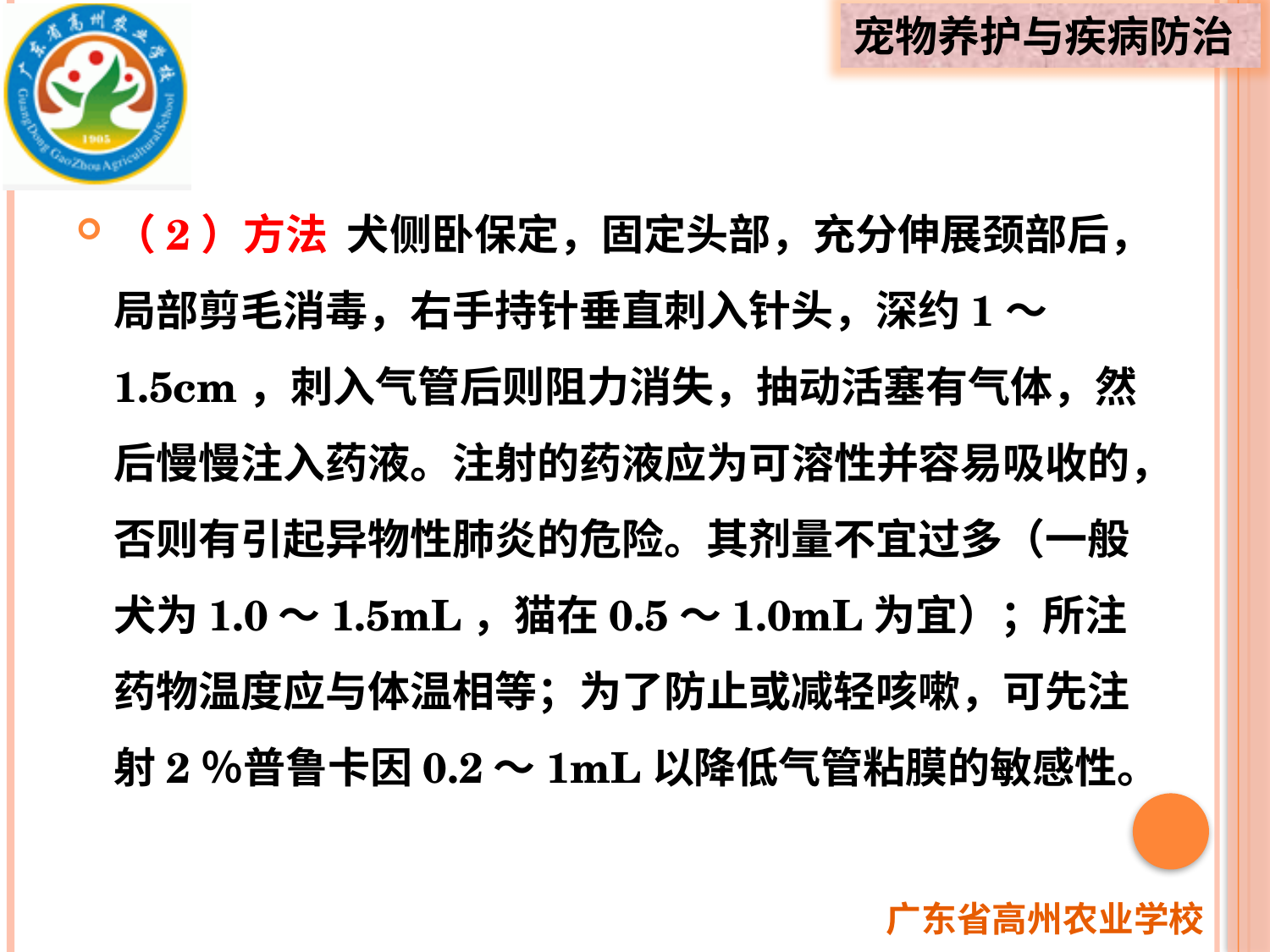

（2）方法  犬侧卧保定，固定头部，充分伸展颈部后，局部剪毛消毒，右手持针垂直刺入针头，深约1～1.5cm，刺入气管后则阻力消失，抽动活塞有气体，然后慢慢注入药液。注射的药液应为可溶性并容易吸收的，否则有引起异物性肺炎的危险。其剂量不宜过多（一般犬为1.0～1.5mL，猫在0.5～1.0mL为宜）；所注药物温度应与体温相等；为了防止或减轻咳嗽，可先注射2％普鲁卡因0.2～1mL以降低气管粘膜的敏感性。